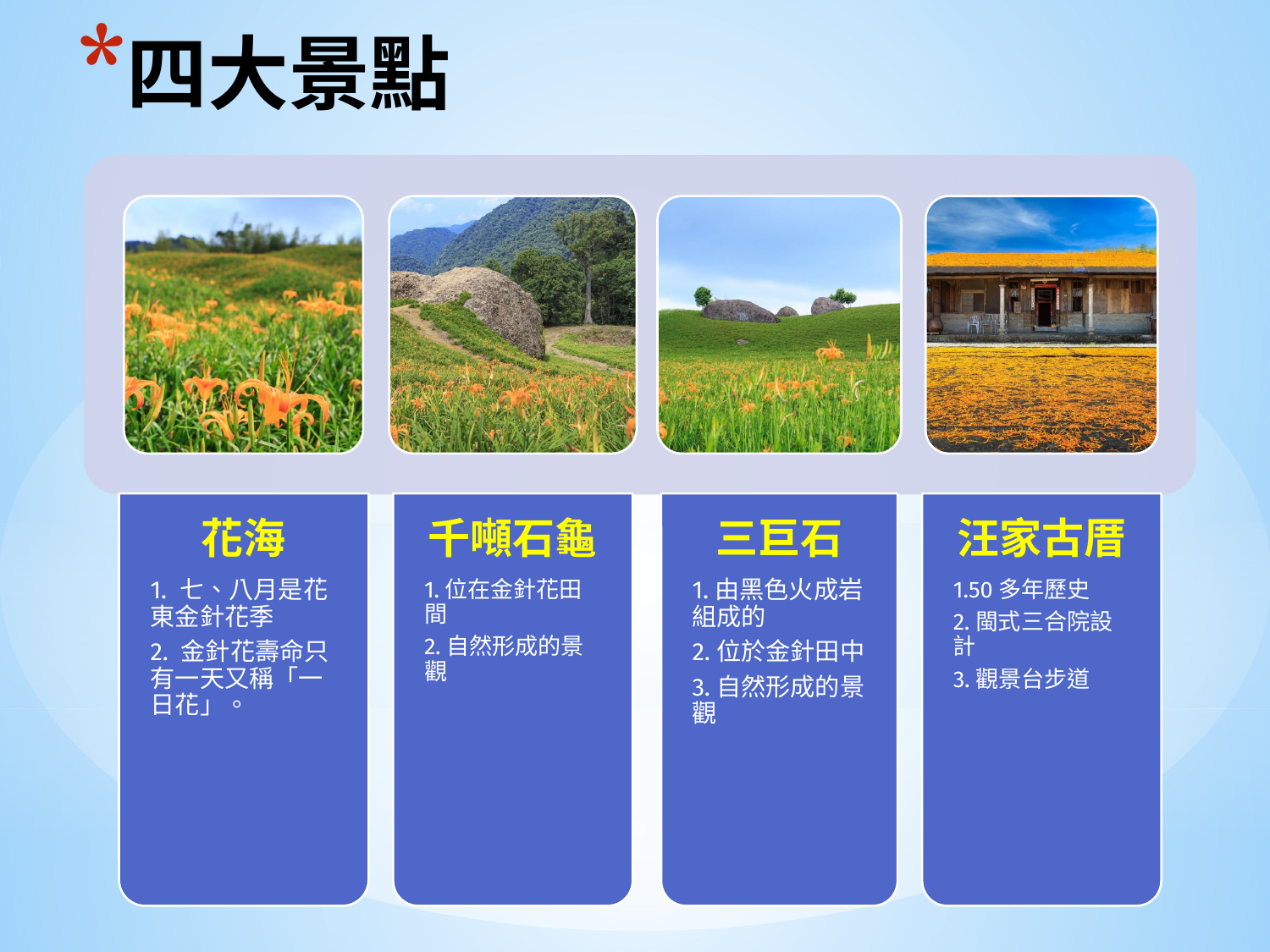

# 四大景點
花海
1. 七、八月是花東金針花季
2. 金針花壽命只有一天又稱「一日花」。

千噸石龜
1.位在金針花田間
2.自然形成的景觀
三巨石
1.由黑色火成岩組成的
2.位於金針田中
3.自然形成的景觀

汪家古厝
1.50多年歷史
2.閩式三合院設計
3.觀景台步道